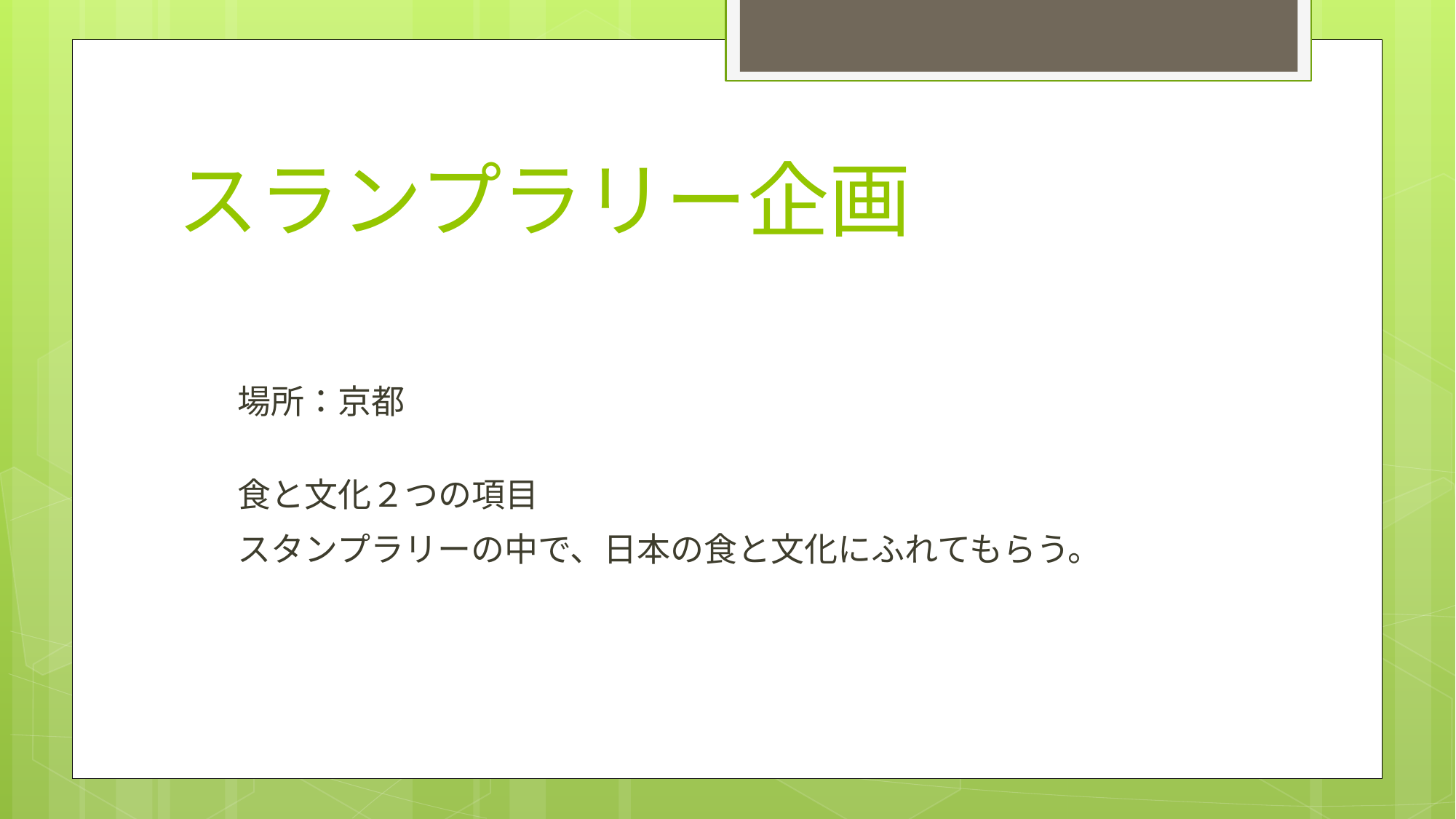

# スランプラリー企画

場所：京都

食と文化２つの項目
スタンプラリーの中で、日本の食と文化にふれてもらう。